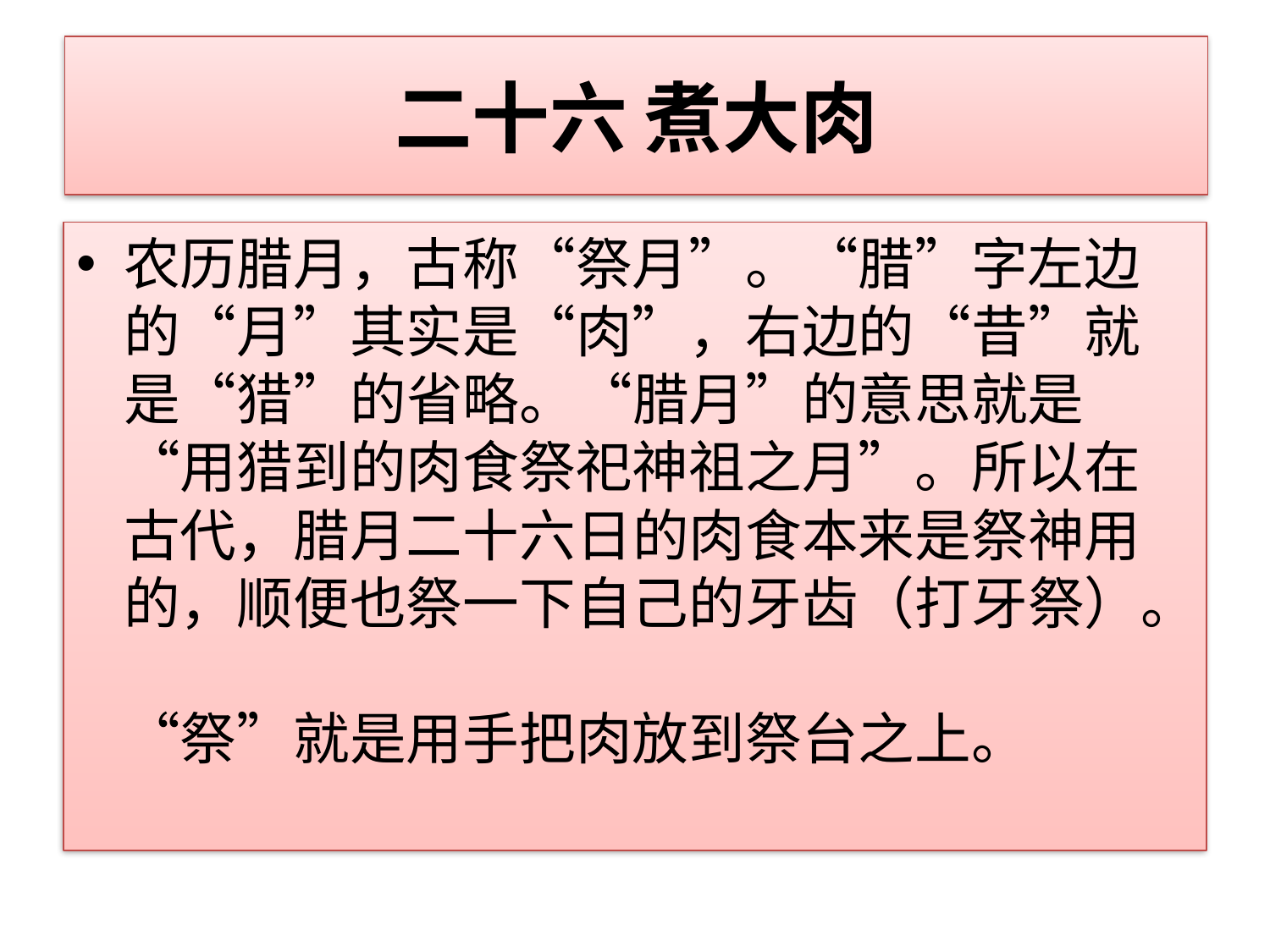

# 二十六 煮大肉
农历腊月，古称“祭月”。“腊”字左边的“月”其实是“肉”，右边的“昔”就是“猎”的省略。“腊月”的意思就是“用猎到的肉食祭祀神祖之月”。所以在古代，腊月二十六日的肉食本来是祭神用的，顺便也祭一下自己的牙齿（打牙祭）。
“祭”就是用手把肉放到祭台之上。